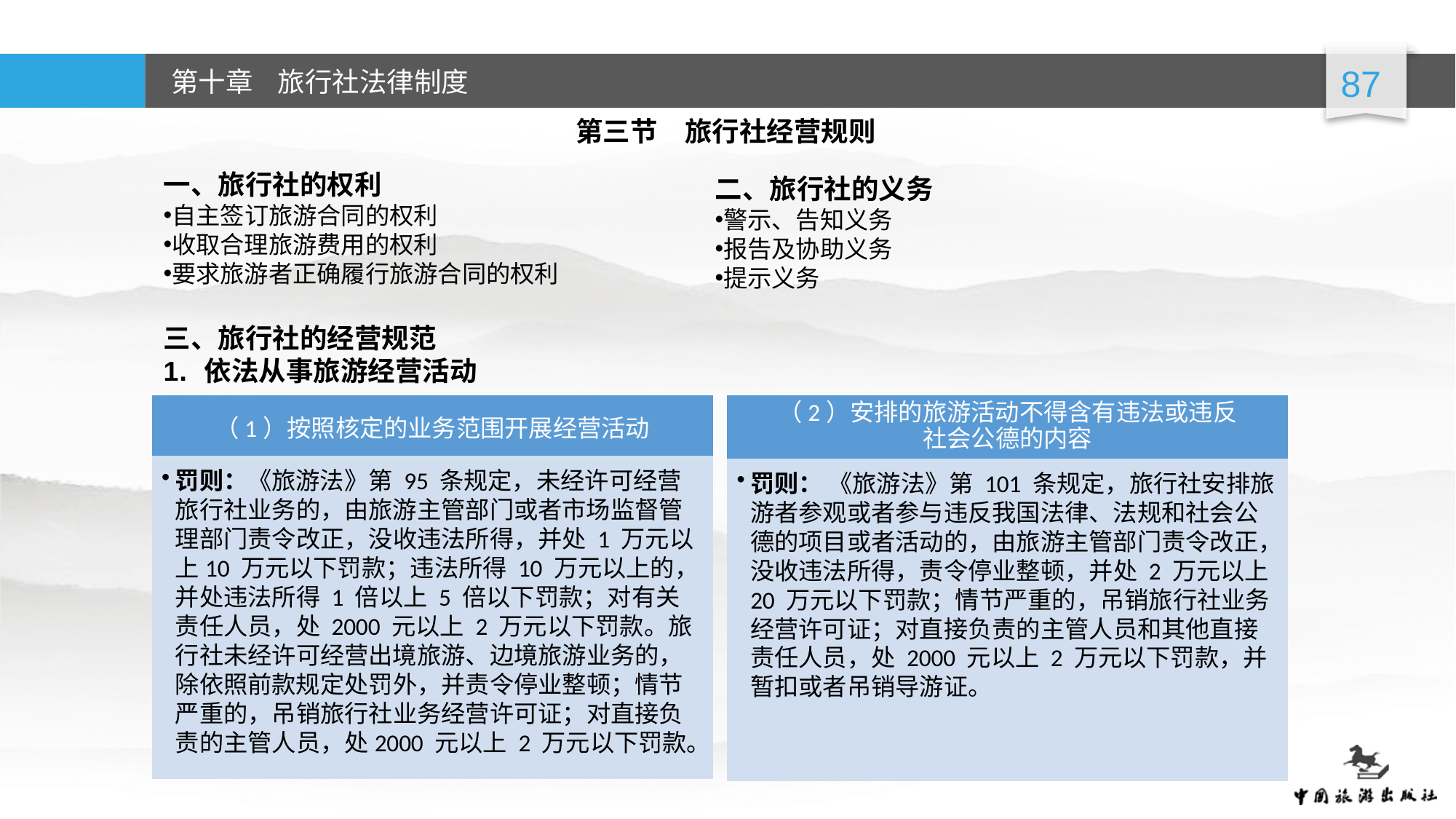

第三节 旅行社经营规则
一、旅行社的权利
自主签订旅游合同的权利
收取合理旅游费用的权利
要求旅游者正确履行旅游合同的权利
二、旅行社的义务
警示、告知义务
报告及协助义务
提示义务
三、旅行社的经营规范
依法从事旅游经营活动

（1）按照核定的业务范围开展经营活动

（2）安排的旅游活动不得含有违法或违反
社会公德的内容

罚则：《旅游法》第 95 条规定，未经许可经营旅行社业务的，由旅游主管部门或者市场监督管理部门责令改正，没收违法所得，并处 1 万元以上10 万元以下罚款；违法所得 10 万元以上的，并处违法所得 1 倍以上 5 倍以下罚款；对有关责任人员，处 2000 元以上 2 万元以下罚款。旅行社未经许可经营出境旅游、边境旅游业务的，除依照前款规定处罚外，并责令停业整顿；情节严重的，吊销旅行社业务经营许可证；对直接负责的主管人员，处2000 元以上 2 万元以下罚款。

罚则： 《旅游法》第 101 条规定，旅行社安排旅游者参观或者参与违反我国法律、法规和社会公德的项目或者活动的，由旅游主管部门责令改正，没收违法所得，责令停业整顿，并处 2 万元以上 20 万元以下罚款；情节严重的，吊销旅行社业务经营许可证；对直接负责的主管人员和其他直接责任人员，处 2000 元以上 2 万元以下罚款，并暂扣或者吊销导游证。